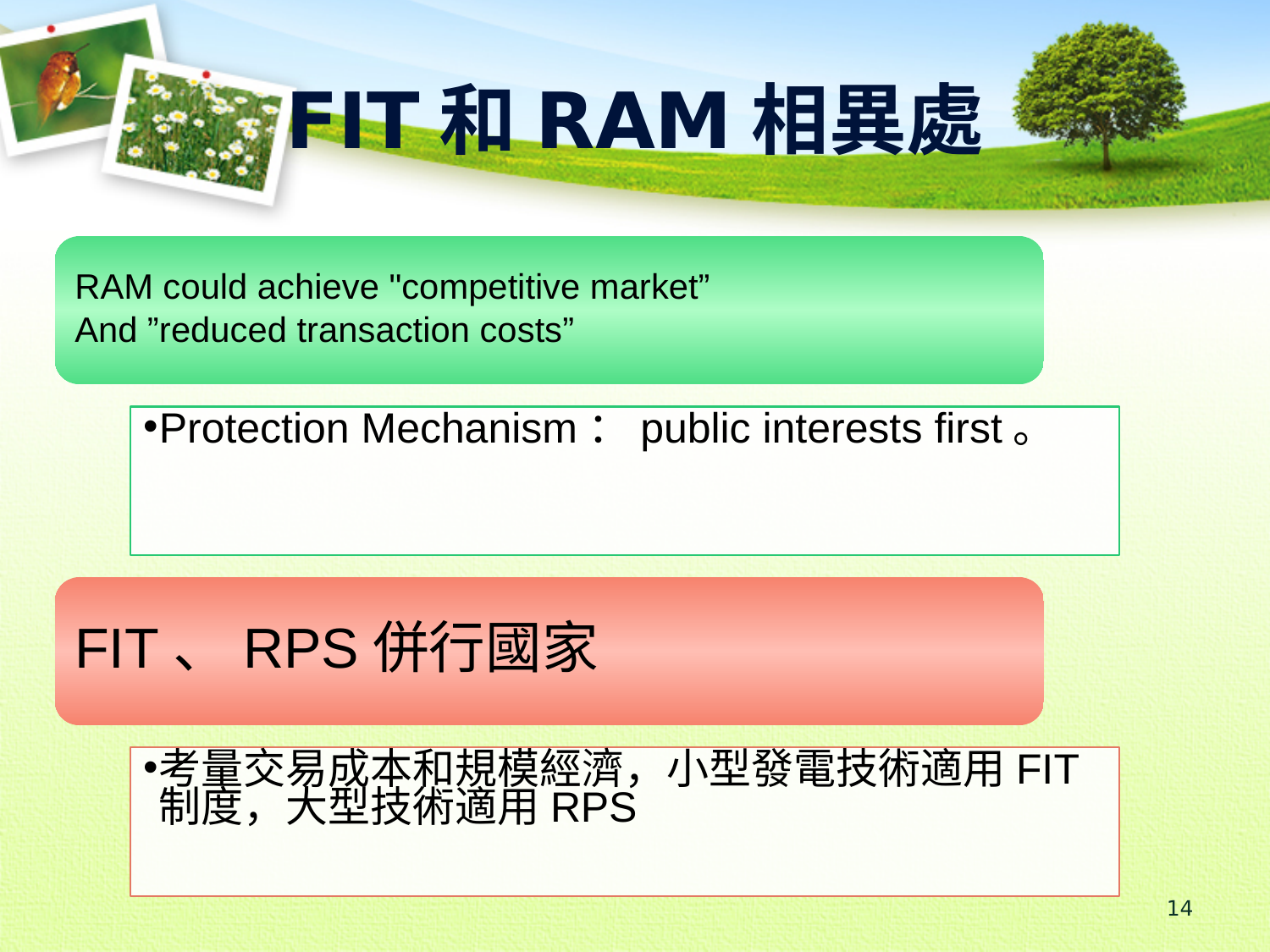

# FIT和RAM相異處
RAM could achieve "competitive market”
And ”reduced transaction costs”
Protection Mechanism：public interests first。
FIT、RPS併行國家
考量交易成本和規模經濟，小型發電技術適用FIT制度，大型技術適用RPS
14